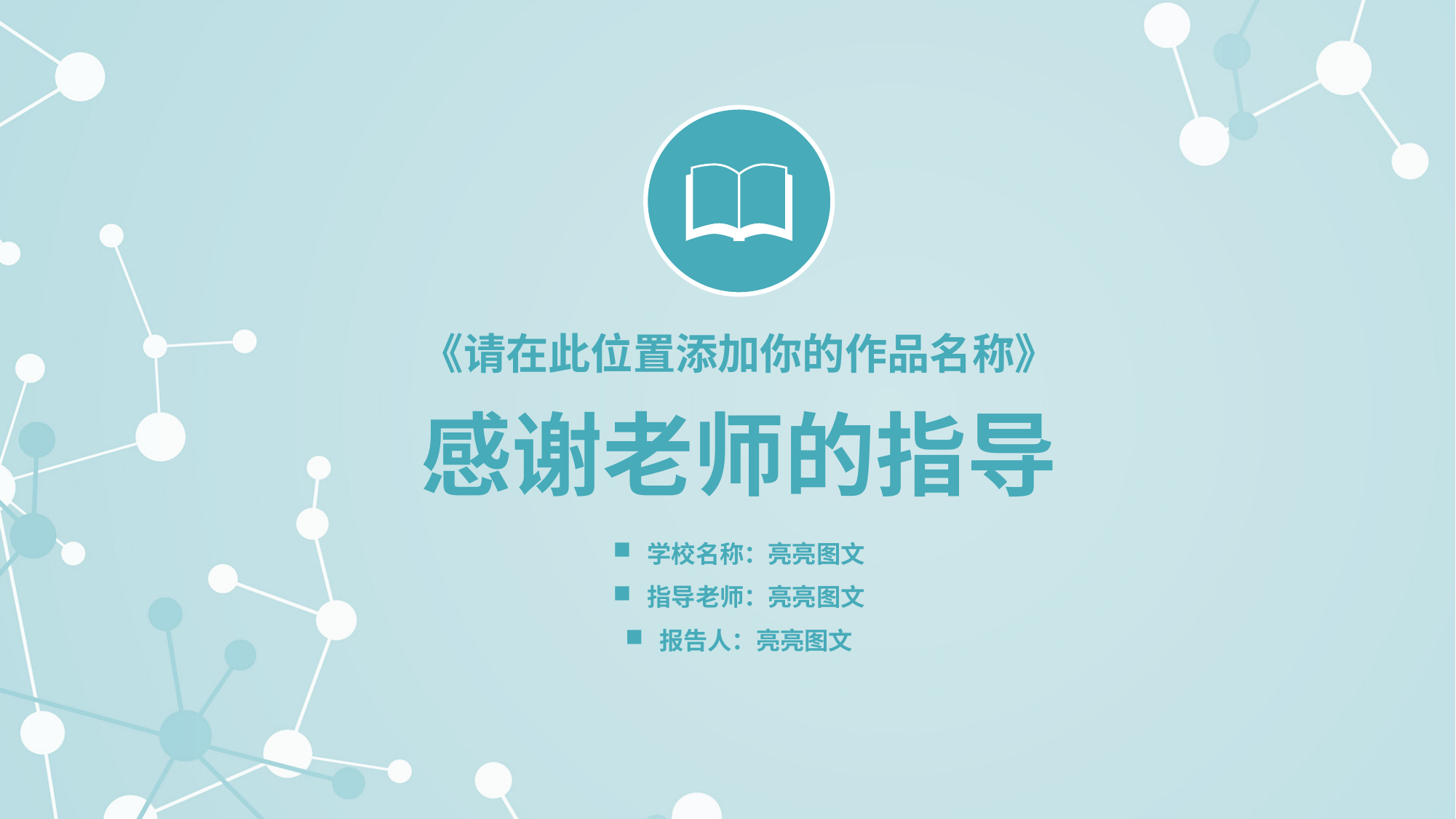

《请在此位置添加你的作品名称》
感谢老师的指导
学校名称：亮亮图文
指导老师：亮亮图文
报告人：亮亮图文